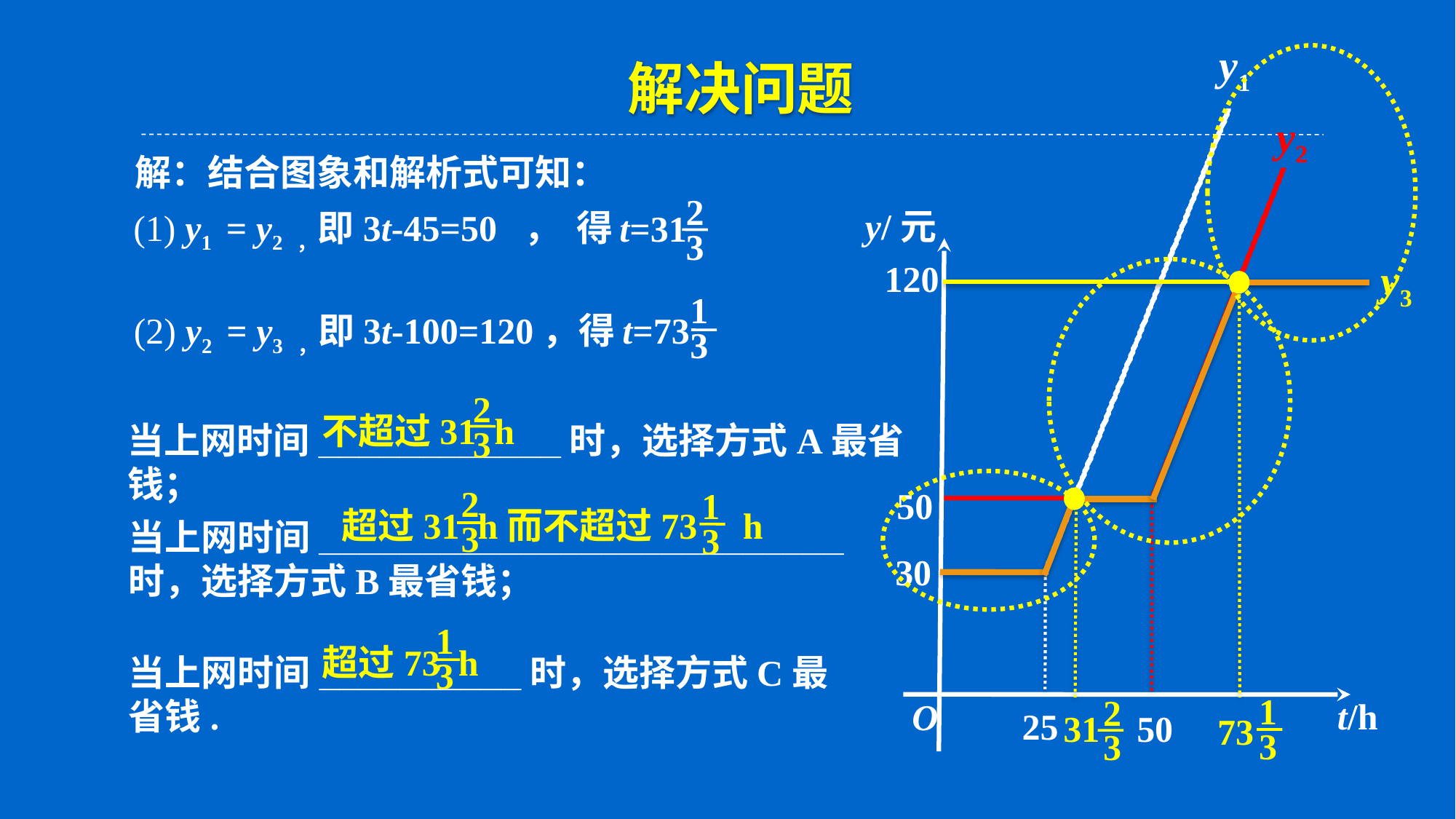

y1

解决问题
y2

解：结合图象和解析式可知：
2
3

t=31
2
3

31
(1) y1  = y2 ，即3t-45=50  ，  得
y/元

t/h
O

y3
120

1
3

t=73
1
3

73
(2) y2  = y3 ，即3t-100=120，得
2
3
不超过31  h

当上网时间____________时，选择方式A最省钱；

50
2
3
超过31  h而不超过73     h
1
3

当上网时间__________________________时，选择方式B最省钱；
30

1
3
超过73  h

当上网时间__________时，选择方式C最省钱.
25
50